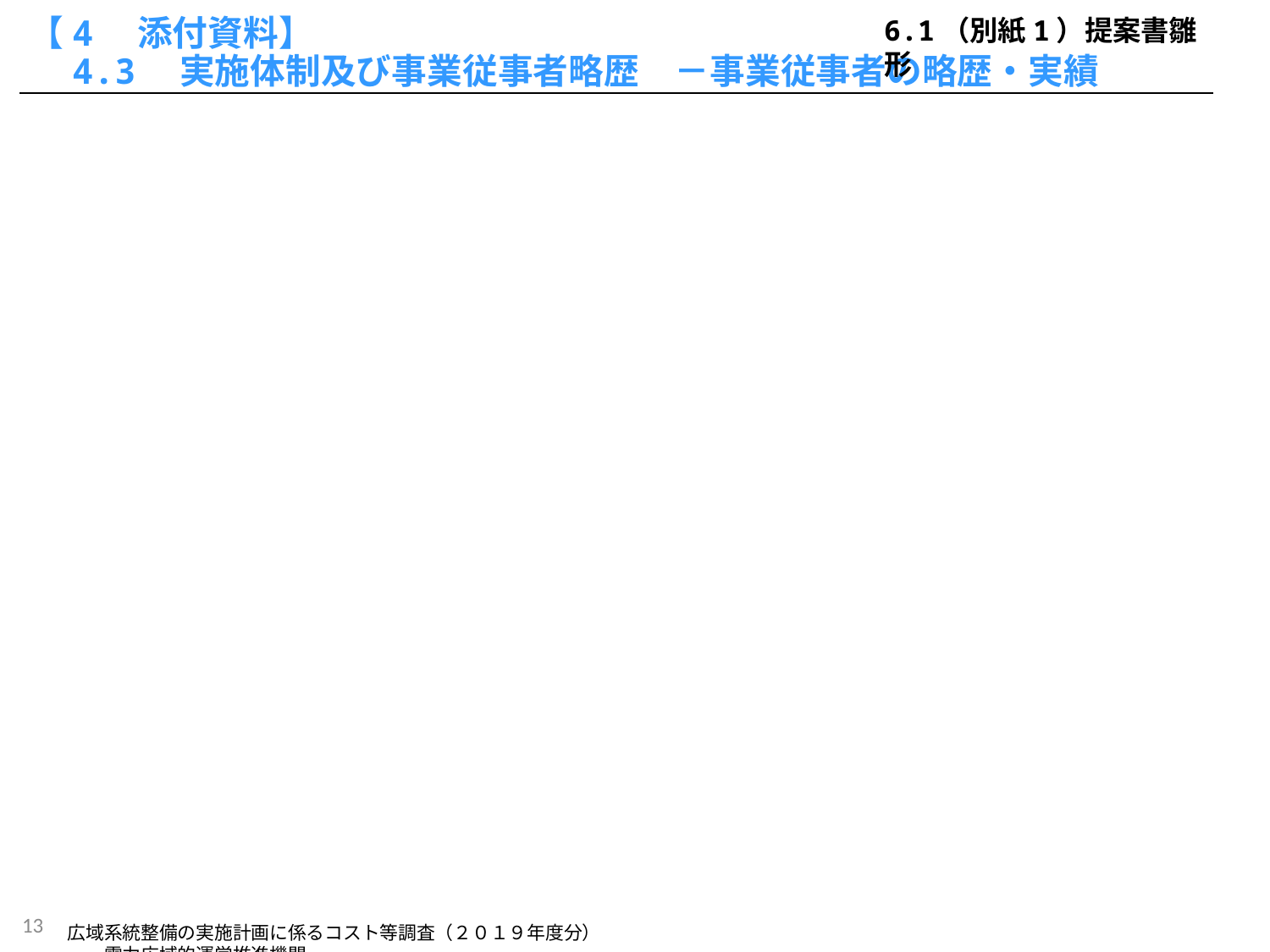

# 【4　添付資料】 　4.3　実施体制及び事業従事者略歴　－事業従事者の略歴・実績
6.1（別紙1）提案書雛形

13